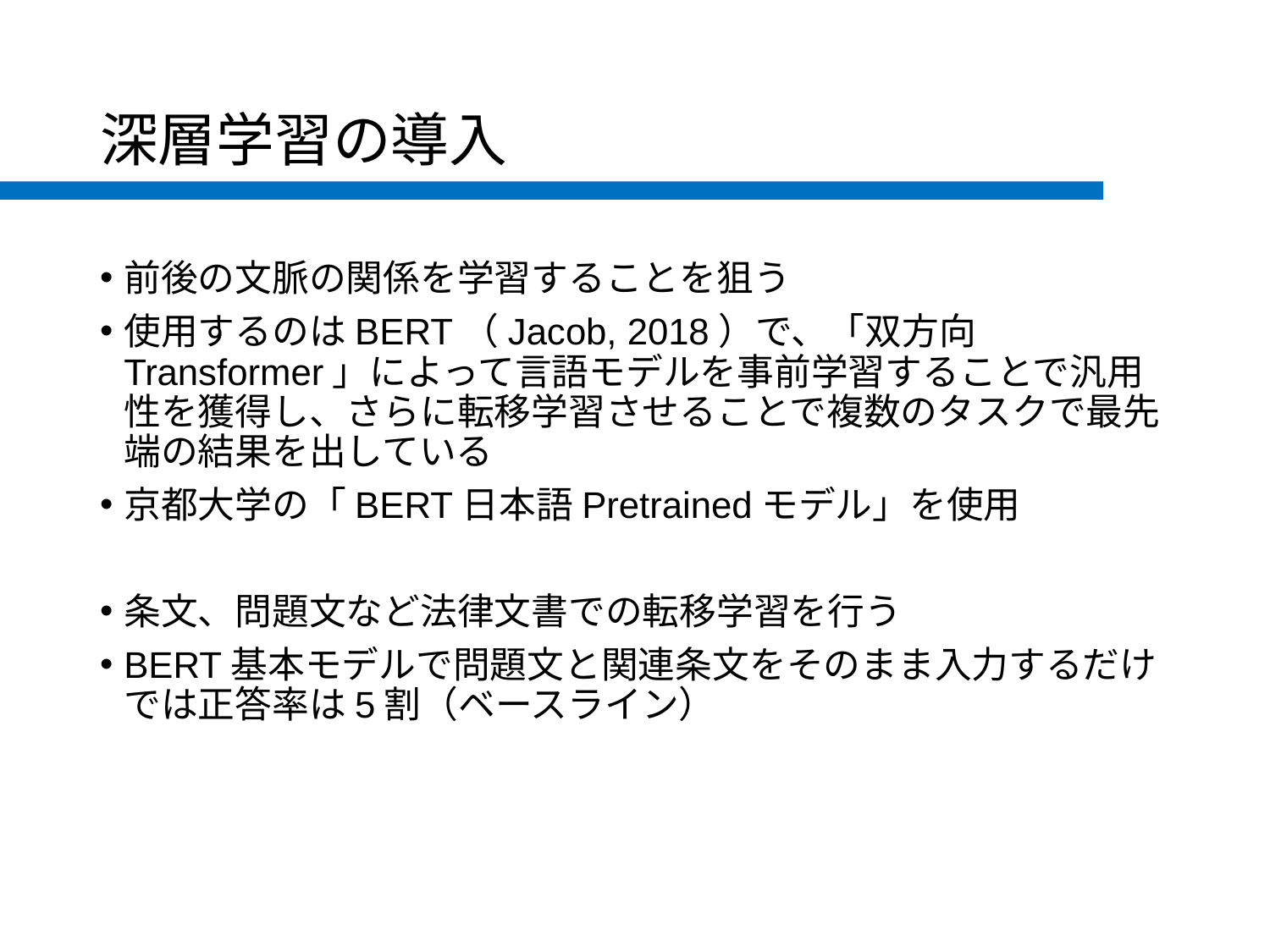

# 深層学習の導入
前後の文脈の関係を学習することを狙う
使用するのはBERT（Jacob, 2018）で、「双方向Transformer」によって言語モデルを事前学習することで汎用性を獲得し、さらに転移学習させることで複数のタスクで最先端の結果を出している
京都大学の「BERT日本語Pretrainedモデル」を使用

条文、問題文など法律文書での転移学習を行う
BERT基本モデルで問題文と関連条文をそのまま入力するだけでは正答率は5割（ベースライン）